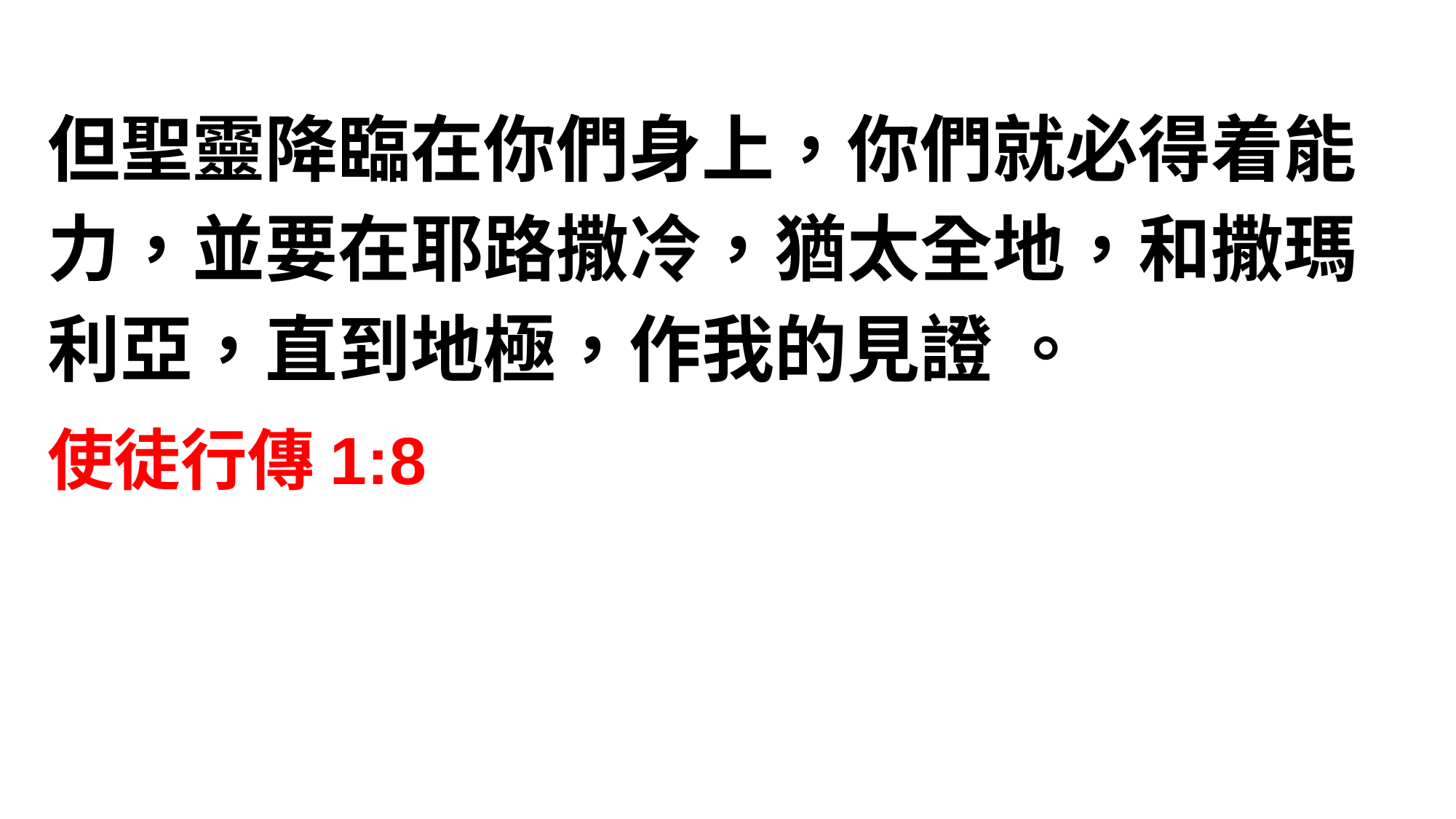

#
但聖靈降臨在你們身上，你們就必得着能力，並要在耶路撒冷，猶太全地，和撒瑪 利亞，直到地極，作我的見證 。
使徒行傳1:8